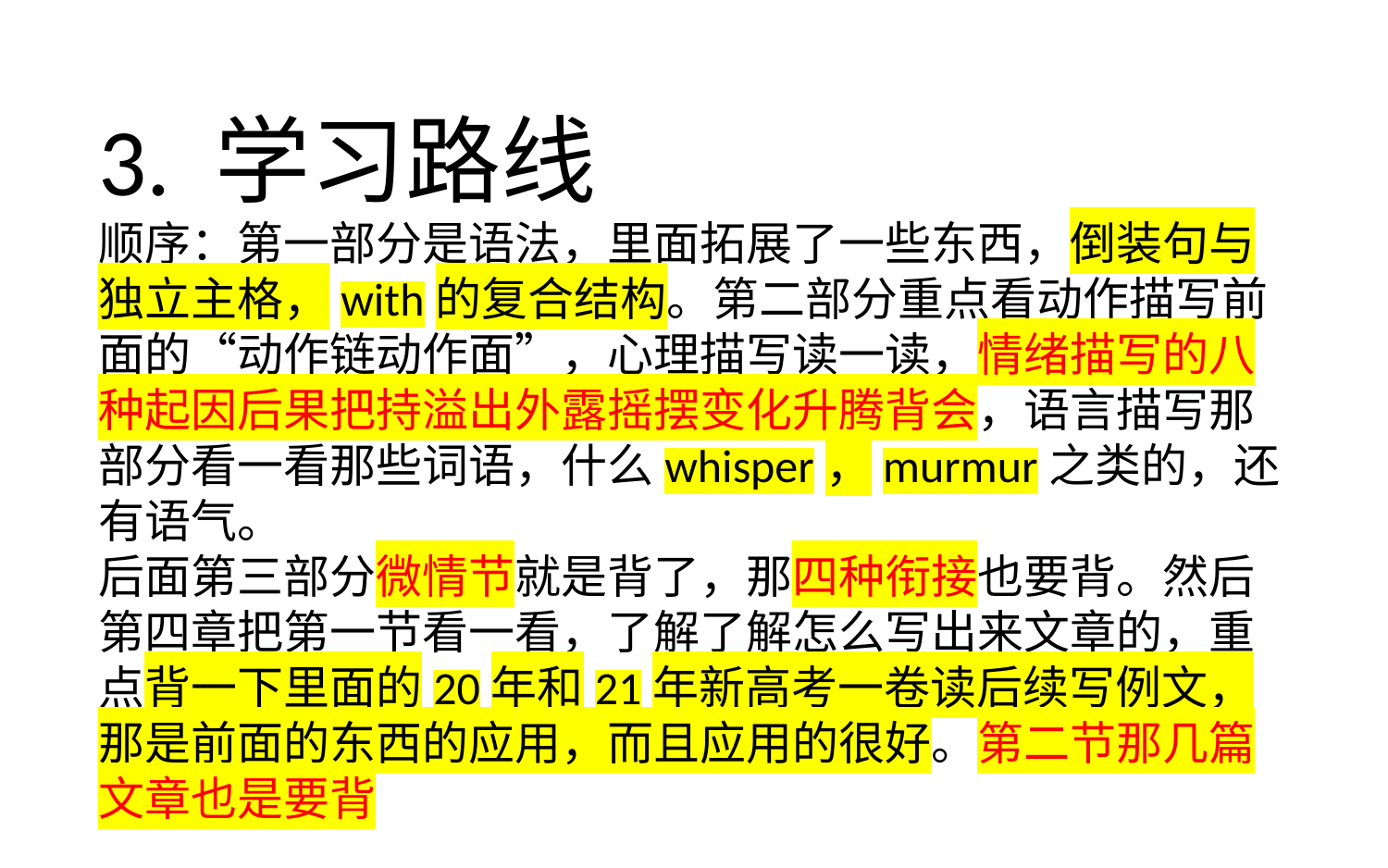

3. 学习路线
顺序：第一部分是语法，里面拓展了一些东西，倒装句与独立主格，with的复合结构。第二部分重点看动作描写前面的“动作链动作面”，心理描写读一读，情绪描写的八种起因后果把持溢出外露摇摆变化升腾背会，语言描写那部分看一看那些词语，什么whisper，murmur之类的，还有语气。
后面第三部分微情节就是背了，那四种衔接也要背。然后第四章把第一节看一看，了解了解怎么写出来文章的，重点背一下里面的20年和21年新高考一卷读后续写例文，那是前面的东西的应用，而且应用的很好。第二节那几篇文章也是要背